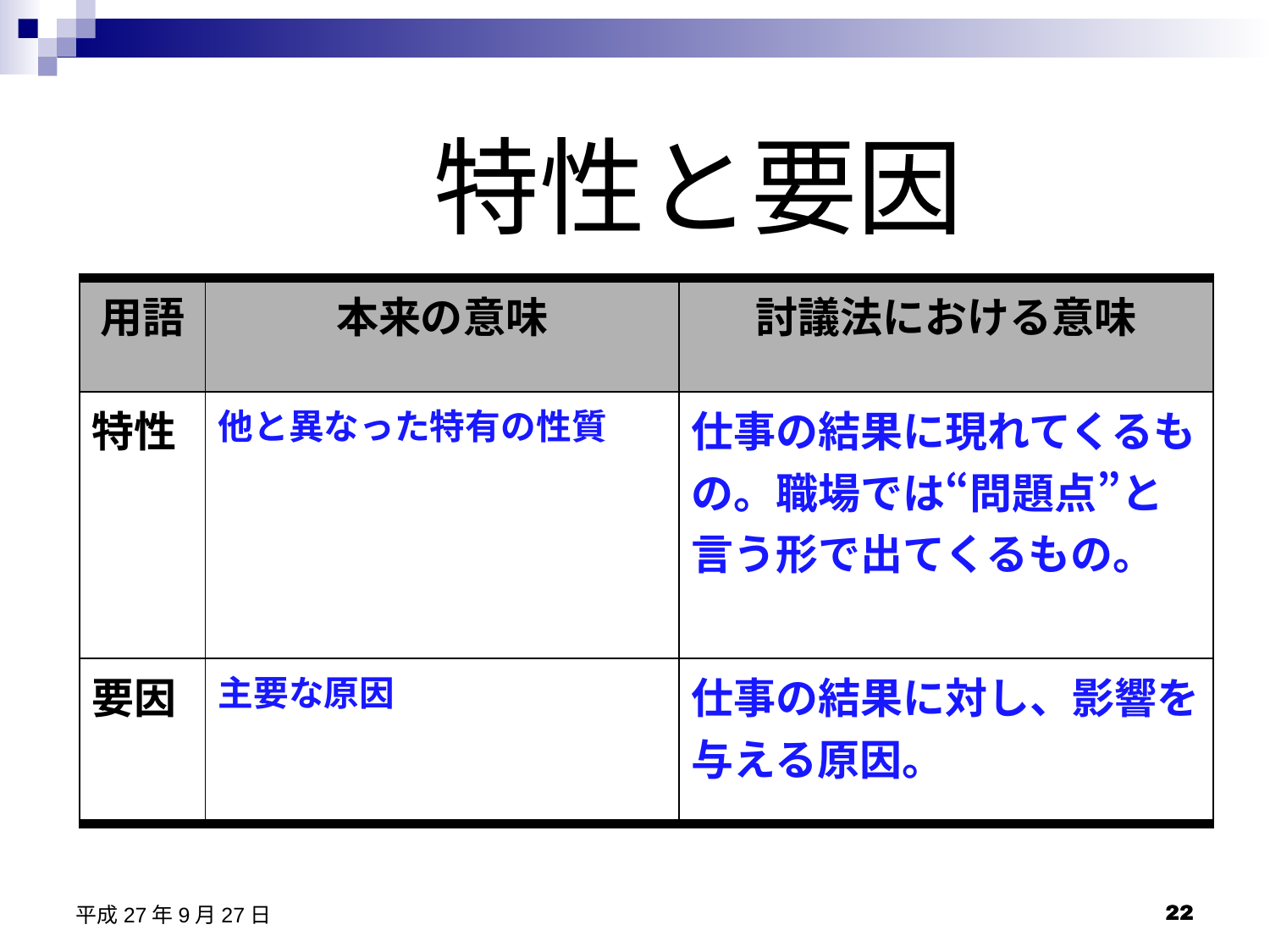

特性と要因
| 用語 | 本来の意味 | 討議法における意味 |
| --- | --- | --- |
| 特性 | 他と異なった特有の性質 | 仕事の結果に現れてくるもの。職場では“問題点”と言う形で出てくるもの。 |
| 要因 | 主要な原因 | 仕事の結果に対し、影響を与える原因。 |
平成27年9月27日
22
22